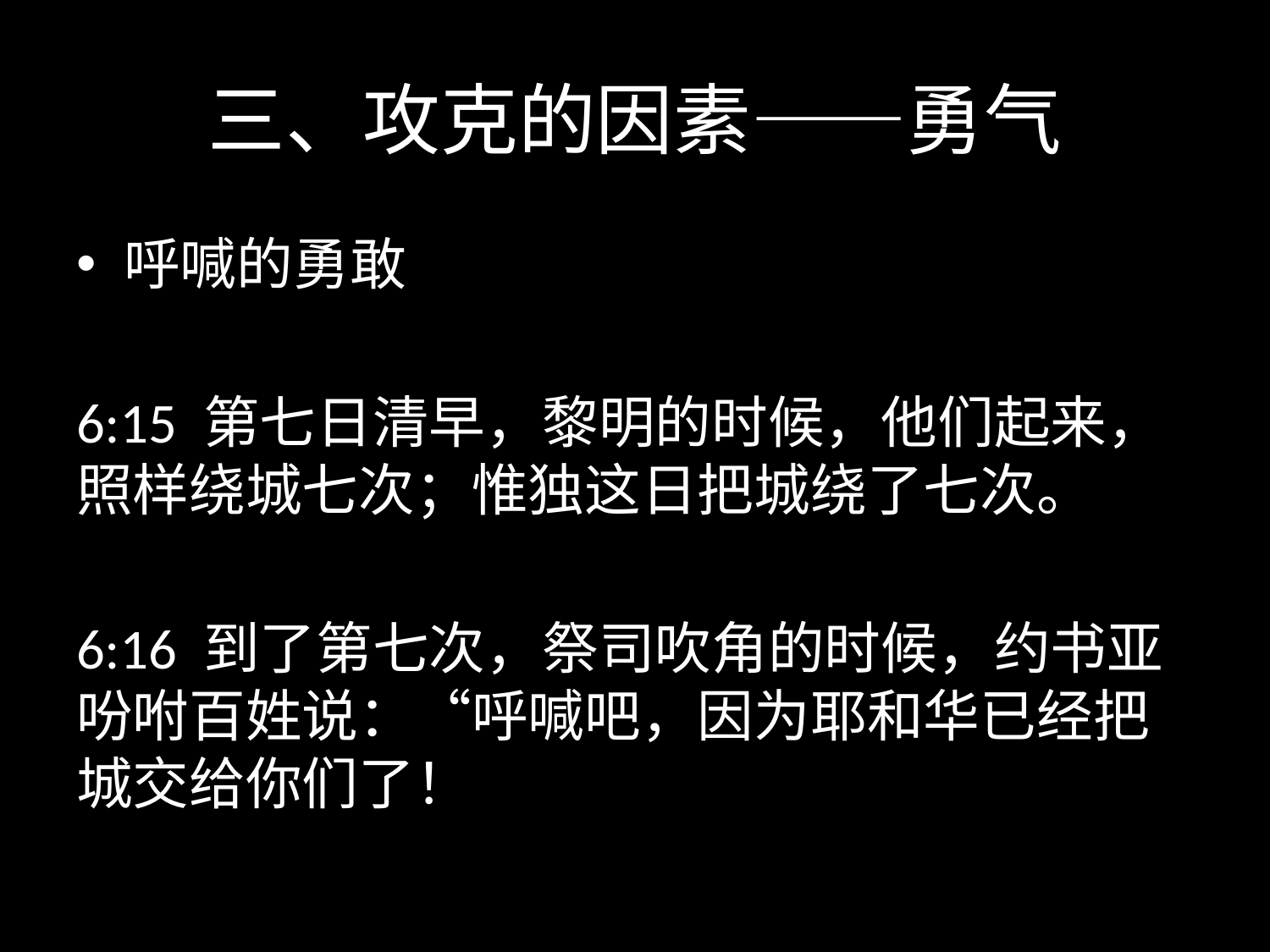

# 三、攻克的因素——勇气
呼喊的勇敢

6:15 第七日清早，黎明的时候，他们起来，照样绕城七次；惟独这日把城绕了七次。

6:16 到了第七次，祭司吹角的时候，约书亚吩咐百姓说：“呼喊吧，因为耶和华已经把城交给你们了！